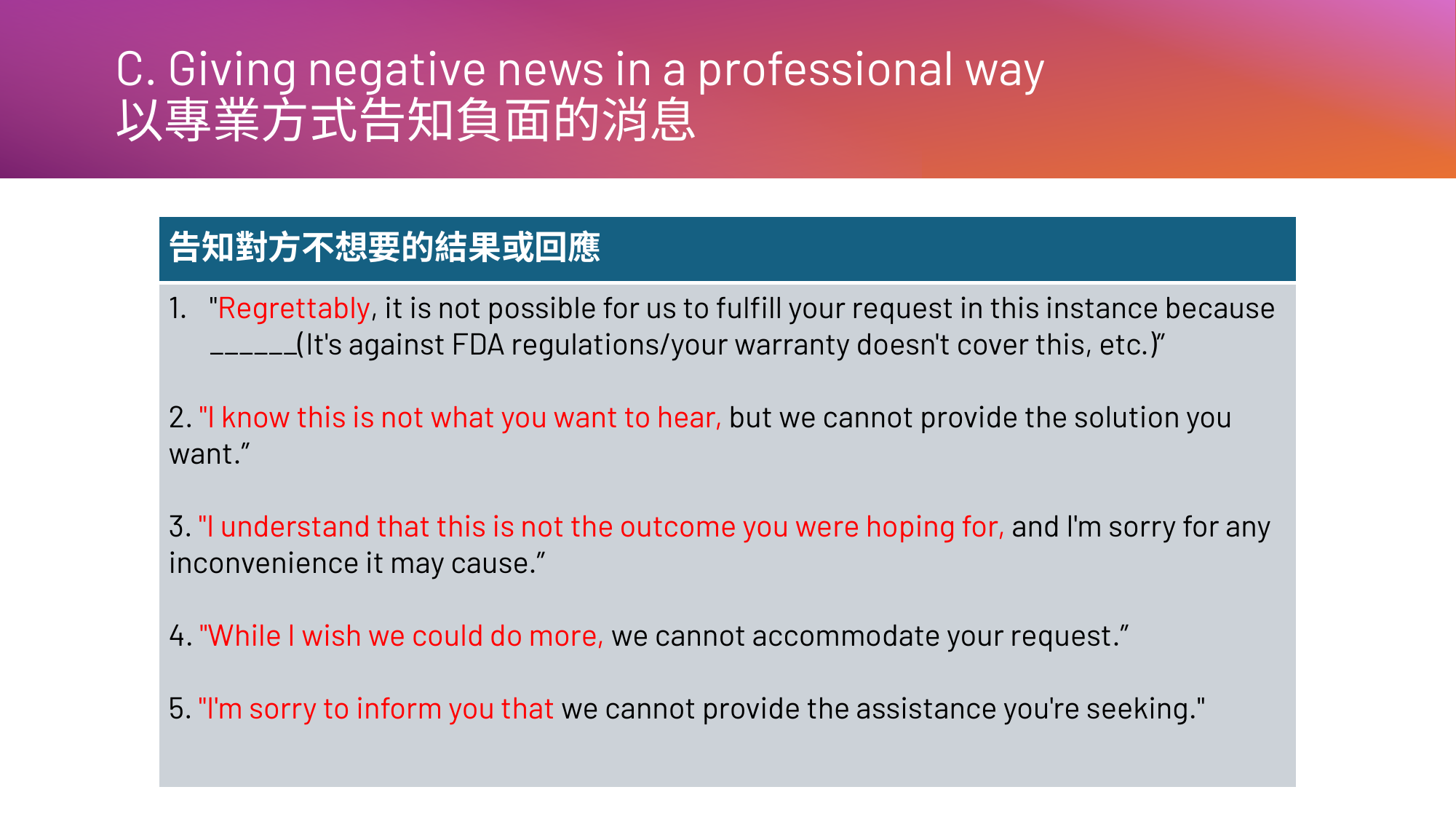

# C. Giving negative news in a professional way 以專業方式告知負面的消息
| 告知對方不想要的結果或回應 |
| --- |
| "Regrettably, it is not possible for us to fulfill your request in this instance because \_\_\_\_\_\_(It's against FDA regulations/your warranty doesn't cover this, etc.)” 2. "I know this is not what you want to hear, but we cannot provide the solution you want.” 3. "I understand that this is not the outcome you were hoping for, and I'm sorry for any inconvenience it may cause.” 4. "While I wish we could do more, we cannot accommodate your request.” 5. "I'm sorry to inform you that we cannot provide the assistance you're seeking." |